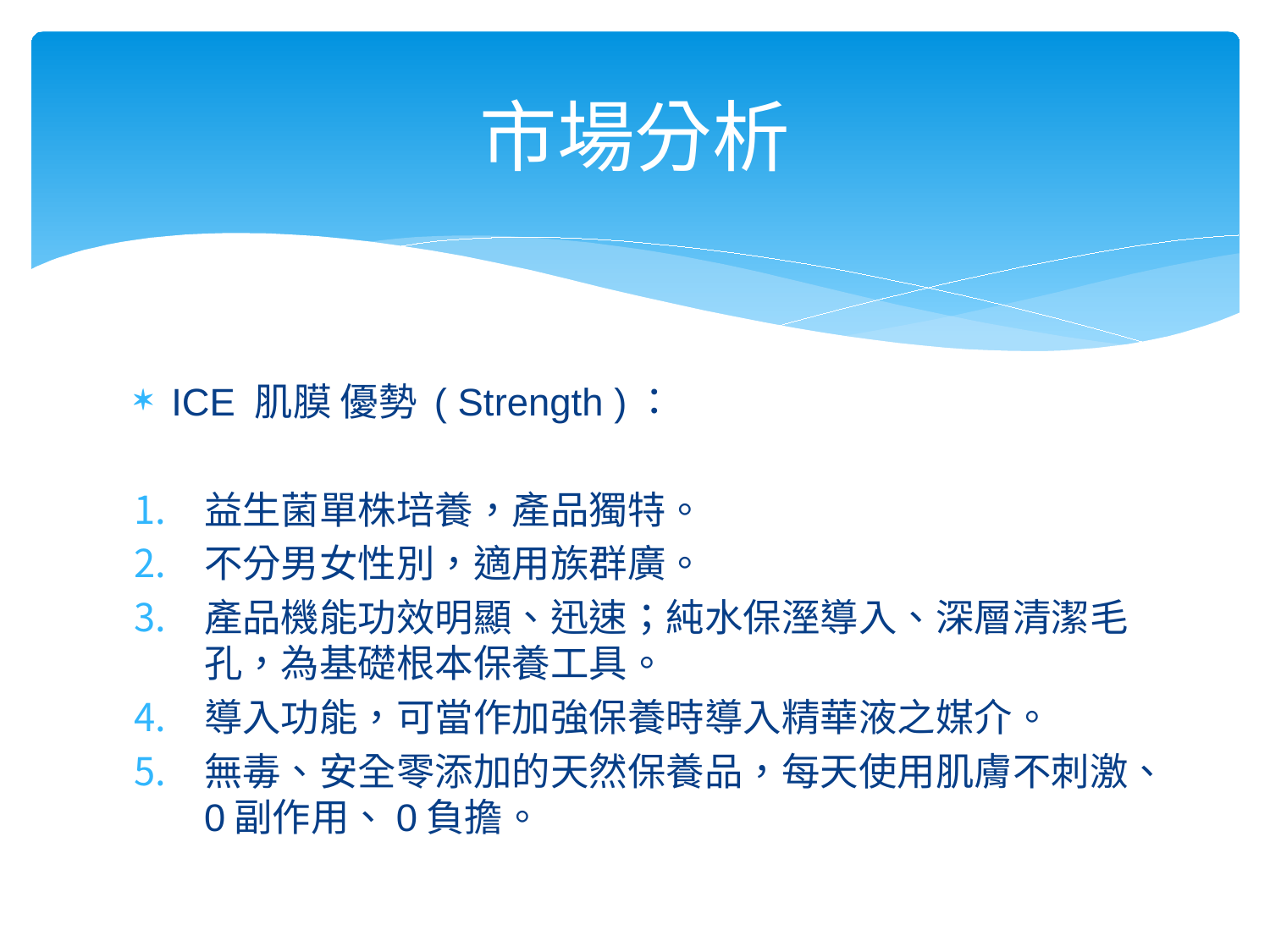

# 市場分析
ICE 肌膜 優勢 ( Strength )：

益生菌單株培養，產品獨特。
不分男女性別，適用族群廣。
產品機能功效明顯、迅速；純水保溼導入、深層清潔毛孔，為基礎根本保養工具。
導入功能，可當作加強保養時導入精華液之媒介。
無毒、安全零添加的天然保養品，每天使用肌膚不刺激、0副作用、0負擔。